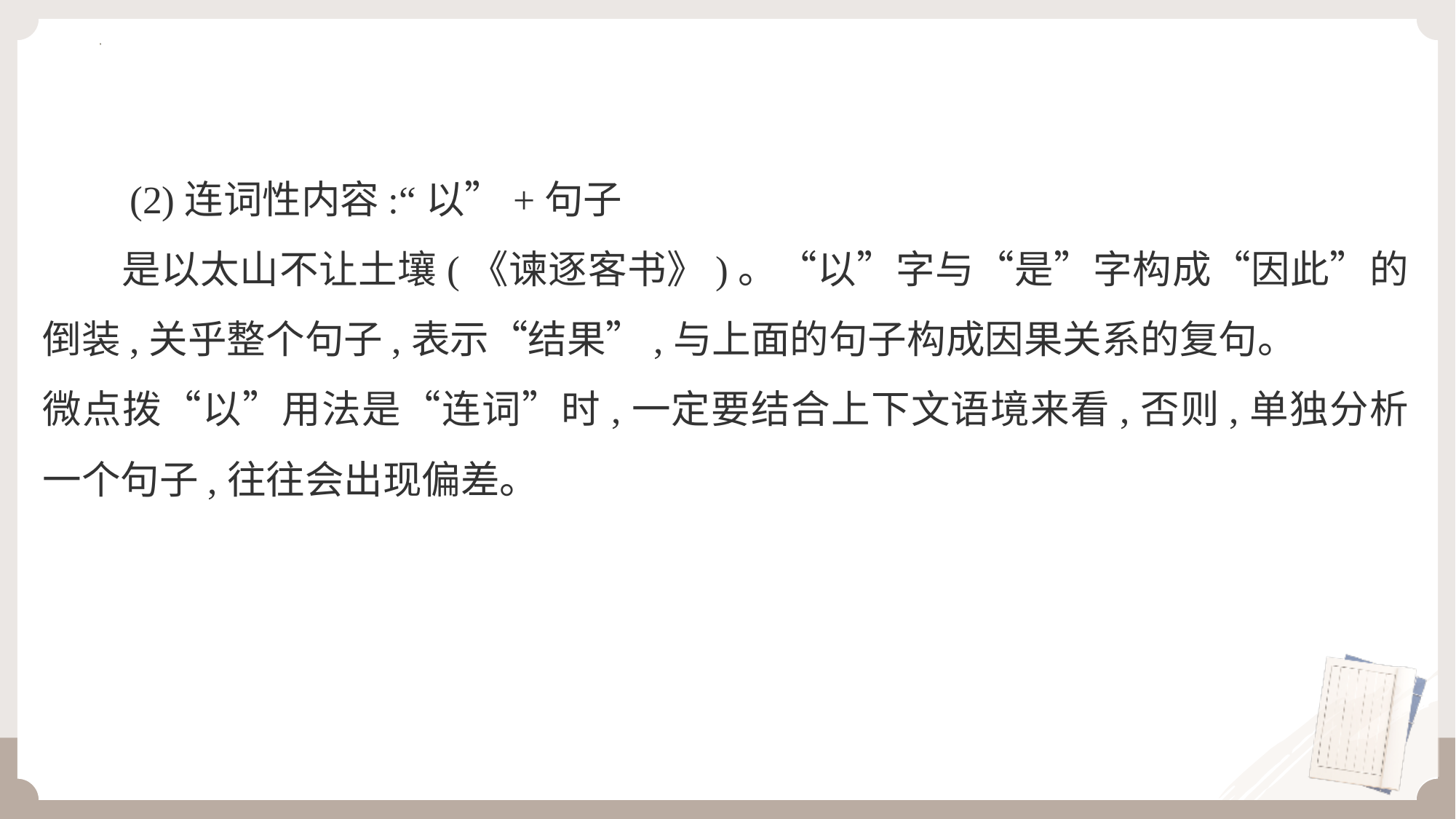

(2)连词性内容:“以”+句子
　　是以太山不让土壤(《谏逐客书》)。“以”字与“是”字构成“因此”的倒装,关乎整个句子,表示“结果”,与上面的句子构成因果关系的复句。
微点拨“以”用法是“连词”时,一定要结合上下文语境来看,否则,单独分析一个句子,往往会出现偏差。